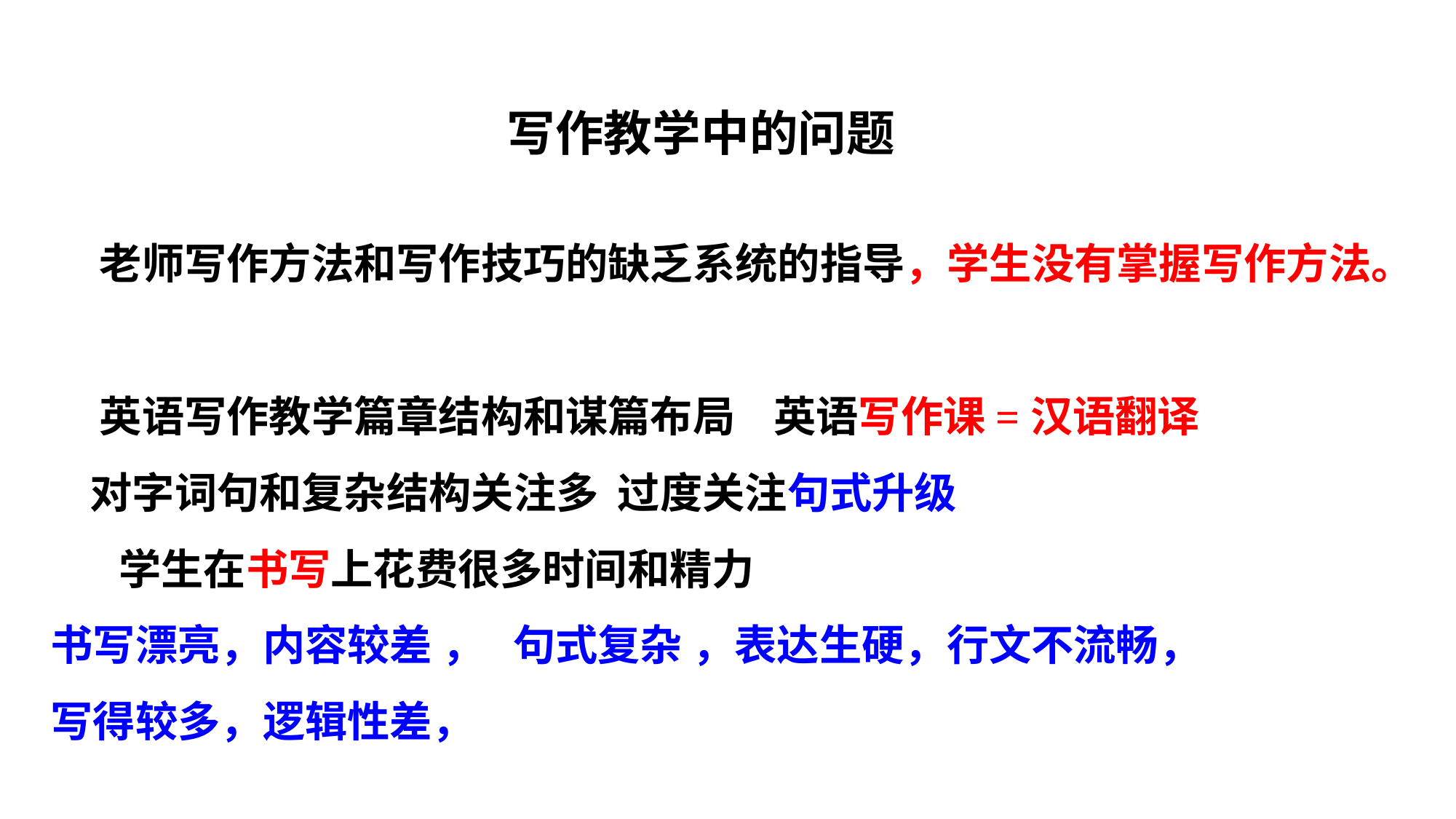

写作教学中的问题
    老师写作方法和写作技巧的缺乏系统的指导，学生没有掌握写作方法。
    英语写作教学篇章结构和谋篇布局    英语写作课=汉语翻译
   对字词句和复杂结构关注多  过度关注句式升级
      学生在书写上花费很多时间和精力
书写漂亮，内容较差 ，   句式复杂 ，表达生硬，行文不流畅，
写得较多，逻辑性差，